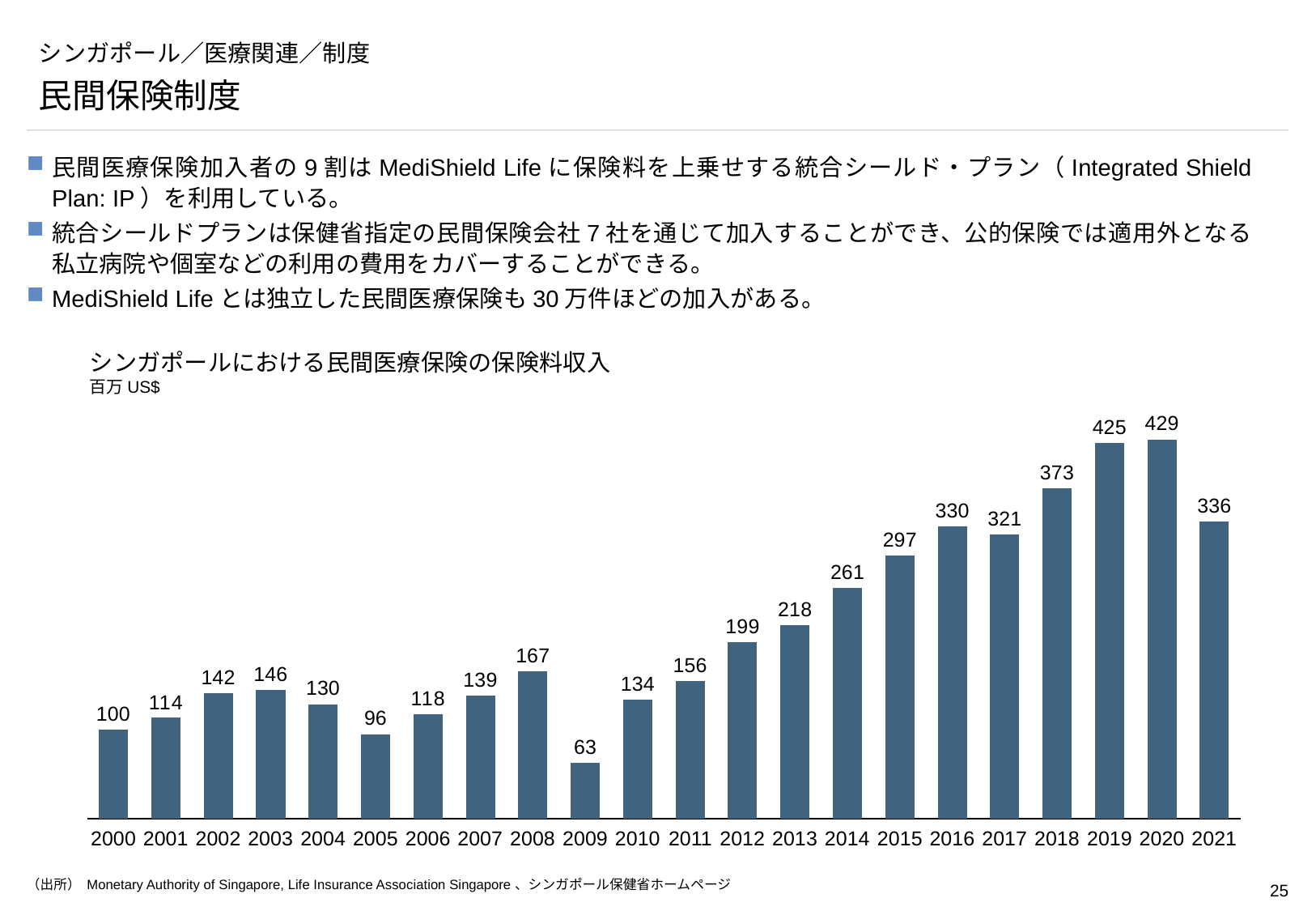

# シンガポール／医療関連／制度
民間保険制度
民間医療保険加入者の9割はMediShield Lifeに保険料を上乗せする統合シールド・プラン（Integrated Shield Plan: IP）を利用している。
統合シールドプランは保健省指定の民間保険会社7社を通じて加入することができ、公的保険では適用外となる私立病院や個室などの利用の費用をカバーすることができる。
MediShield Lifeとは独立した民間医療保険も30万件ほどの加入がある。
シンガポールにおける民間医療保険の保険料収入
百万US$

### Chart

| Category |  |
|---|---|
2000
2001
2002
2003
2004
2005
2006
2007
2008
2009
2010
2011
2012
2013
2014
2015
2016
2017
2018
2019
2020
2021
（出所） Monetary Authority of Singapore, Life Insurance Association Singapore、シンガポール保健省ホームページ
https://www.moh.gov.sg/cost-financing/healthcare-schemes-subsidies/medishield-life/comparison-of-integrated-shield-plans